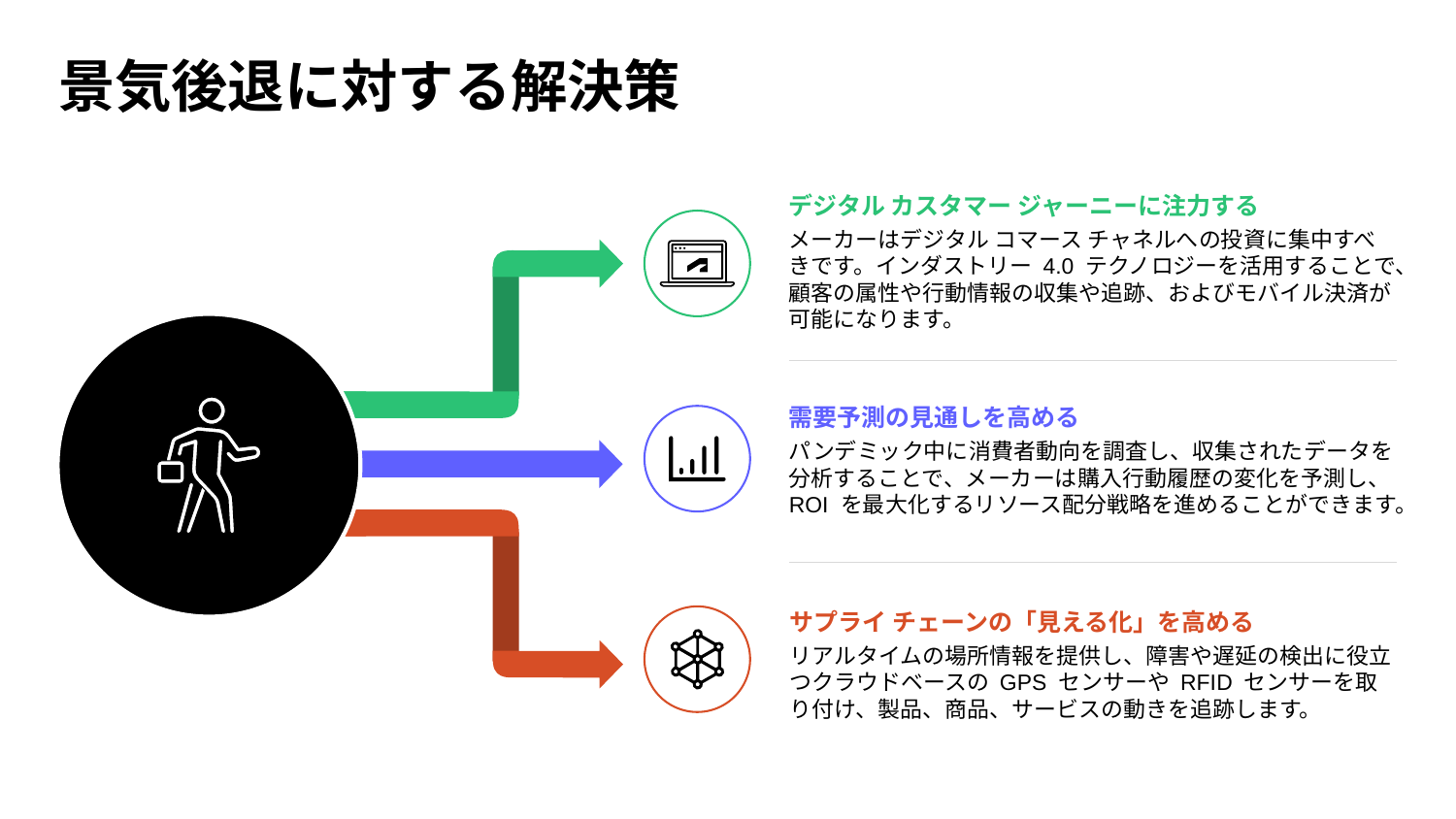

# 景気後退に対する解決策
デジタル カスタマー ジャーニーに注力する
メーカーはデジタル コマース チャネルへの投資に集中すべきです。インダストリー 4.0 テクノロジーを活用することで、顧客の属性や行動情報の収集や追跡、およびモバイル決済が可能になります。

需要予測の見通しを高める
パンデミック中に消費者動向を調査し、収集されたデータを分析することで、メーカーは購入行動履歴の変化を予測し、ROI を最大化するリソース配分戦略を進めることができます。

サプライ チェーンの「見える化」を高める
リアルタイムの場所情報を提供し、障害や遅延の検出に役立つクラウドベースの GPS センサーや RFID センサーを取り付け、製品、商品、サービスの動きを追跡します。